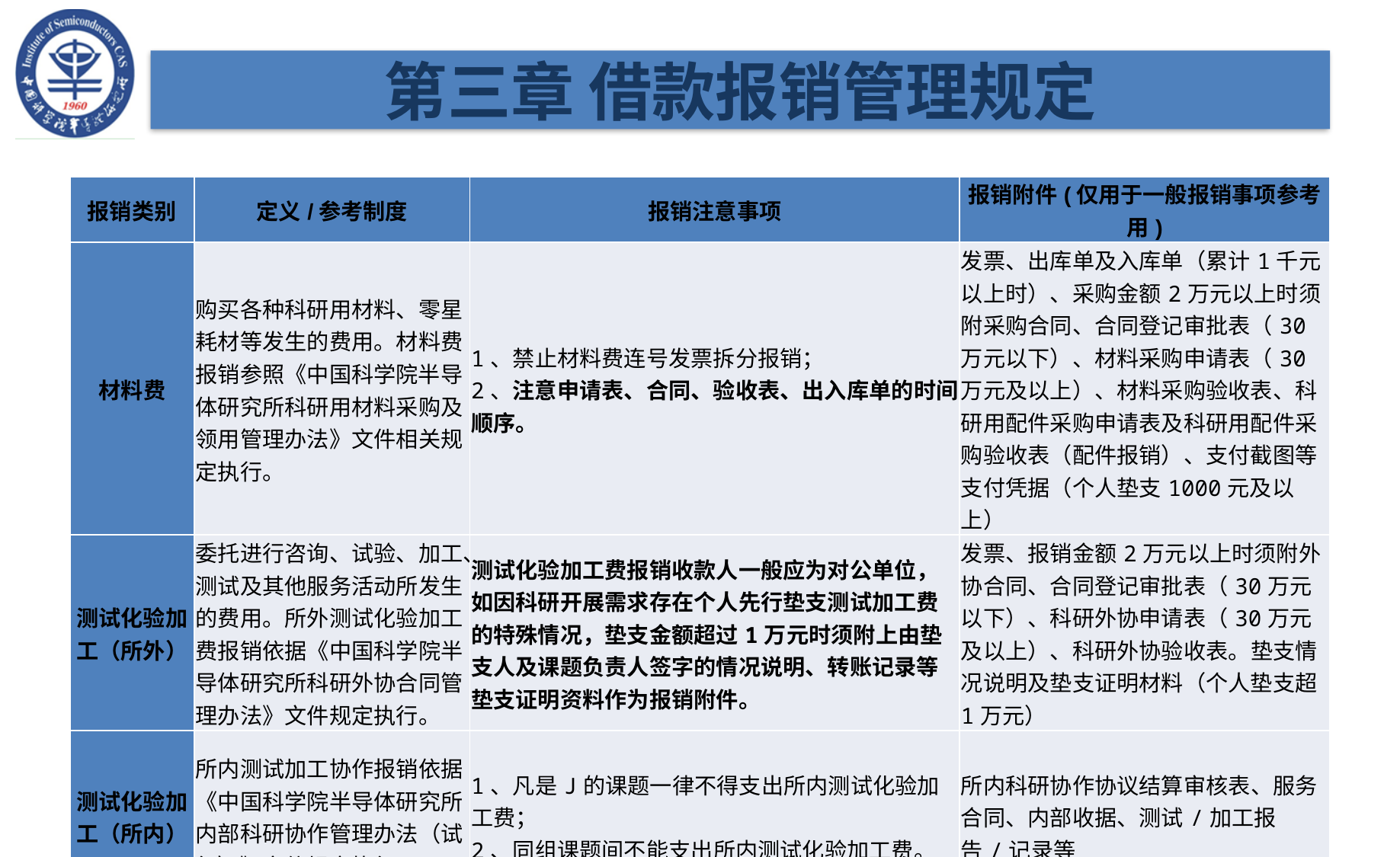

第三章 借款报销管理规定
| 报销类别 | 定义/参考制度 | 报销注意事项 | 报销附件(仅用于一般报销事项参考用) |
| --- | --- | --- | --- |
| 材料费 | 购买各种科研用材料、零星耗材等发生的费用。材料费报销参照《中国科学院半导体研究所科研用材料采购及领用管理办法》文件相关规定执行。 | 1、禁止材料费连号发票拆分报销； 2、注意申请表、合同、验收表、出入库单的时间顺序。 | 发票、出库单及入库单（累计1千元以上时）、采购金额2万元以上时须附采购合同、合同登记审批表（30万元以下）、材料采购申请表（30万元及以上）、材料采购验收表、科研用配件采购申请表及科研用配件采购验收表（配件报销）、支付截图等支付凭据（个人垫支1000元及以上） |
| 测试化验加工（所外） | 委托进行咨询、试验、加工、测试及其他服务活动所发生的费用。所外测试化验加工费报销依据《中国科学院半导体研究所科研外协合同管理办法》文件规定执行。 | 测试化验加工费报销收款人一般应为对公单位，如因科研开展需求存在个人先行垫支测试加工费的特殊情况，垫支金额超过1万元时须附上由垫支人及课题负责人签字的情况说明、转账记录等垫支证明资料作为报销附件。 | 发票、报销金额2万元以上时须附外协合同、合同登记审批表（30万元以下）、科研外协申请表（30万元及以上）、科研外协验收表。垫支情况说明及垫支证明材料（个人垫支超1万元） |
| 测试化验加工（所内） | 所内测试加工协作报销依据《中国科学院半导体研究所内部科研协作管理办法（试行）》文件规定执行。 | 1、凡是J的课题一律不得支出所内测试化验加工费； 2、同组课题间不能支出所内测试化验加工费。 | 所内科研协作协议结算审核表、服务合同、内部收据、测试/加工报告/记录等 |